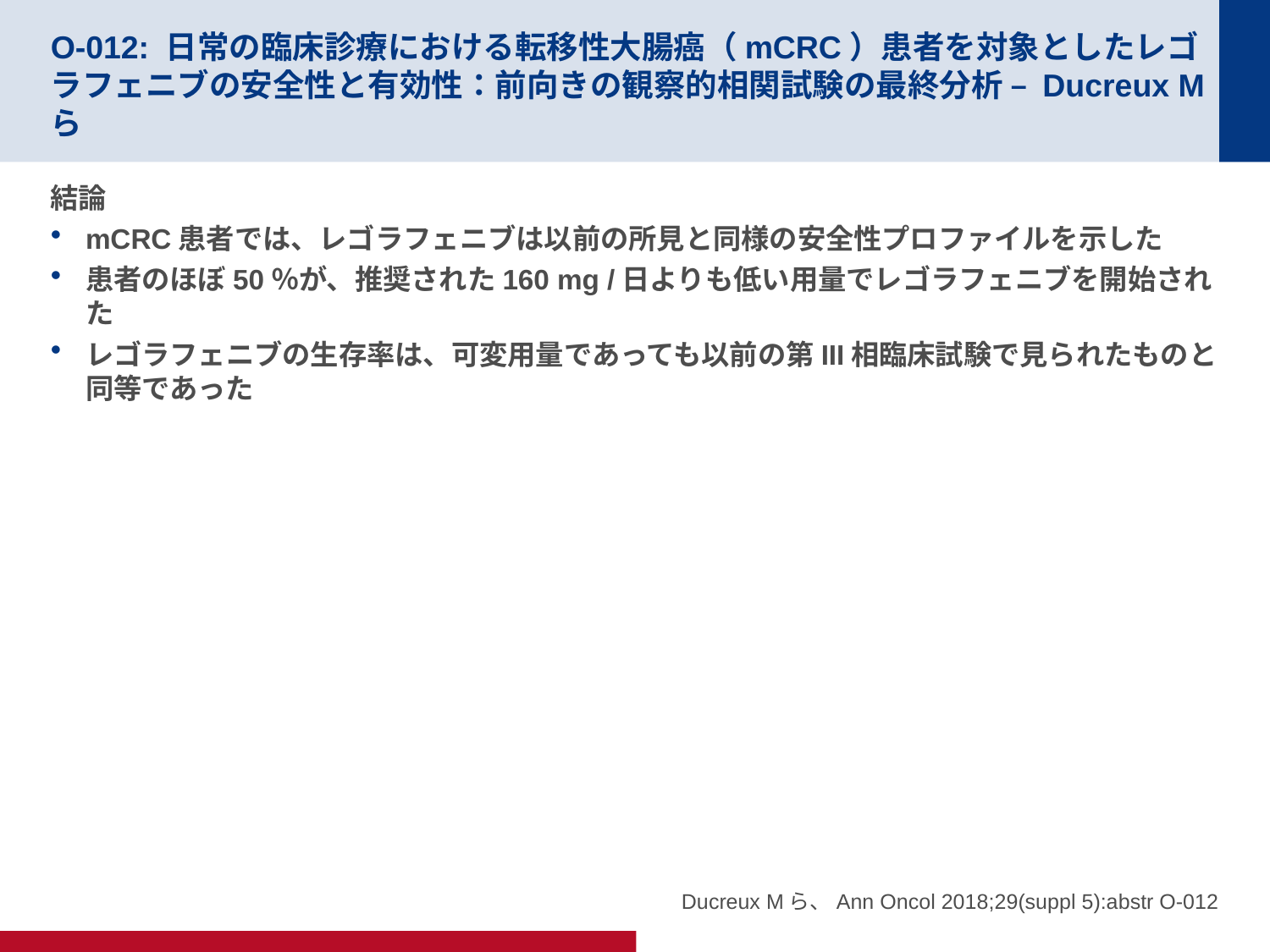

# O-012: 日常の臨床診療における転移性大腸癌（mCRC）患者を対象としたレゴラフェニブの安全性と有効性：前向きの観察的相関試験の最終分析 – Ducreux Mら
結論
mCRC患者では、レゴラフェニブは以前の所見と同様の安全性プロファイルを示した
患者のほぼ50％が、推奨された160 mg /日よりも低い用量でレゴラフェニブを開始された
レゴラフェニブの生存率は、可変用量であっても以前の第III相臨床試験で見られたものと同等であった
Ducreux Mら、Ann Oncol 2018;29(suppl 5):abstr O-012